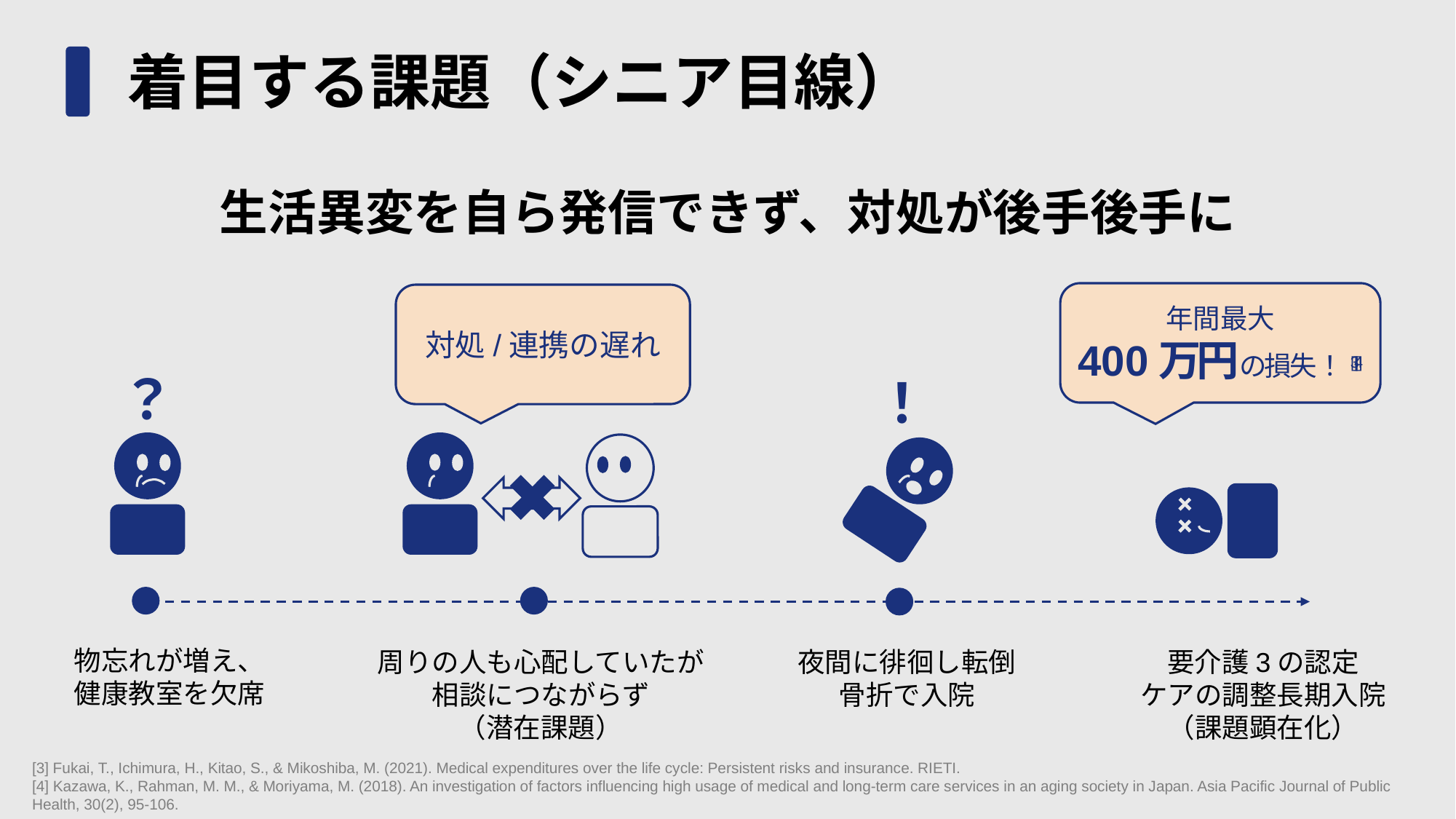

# 着目する課題（シニア目線）
生活異変を自ら発信できず、対処が後手後手に
年間最大
400万円の損失！[3][4]
対処/連携の遅れ
？
！

物忘れが増え、
健康教室を欠席
周りの人も心配していたが相談につながらず
（潜在課題）
夜間に徘徊し転倒
骨折で入院
要介護3の認定
ケアの調整長期入院
（課題顕在化）
[3] Fukai, T., Ichimura, H., Kitao, S., & Mikoshiba, M. (2021). Medical expenditures over the life cycle: Persistent risks and insurance. RIETI.
[4] Kazawa, K., Rahman, M. M., & Moriyama, M. (2018). An investigation of factors influencing high usage of medical and long-term care services in an aging society in Japan. Asia Pacific Journal of Public Health, 30(2), 95-106.